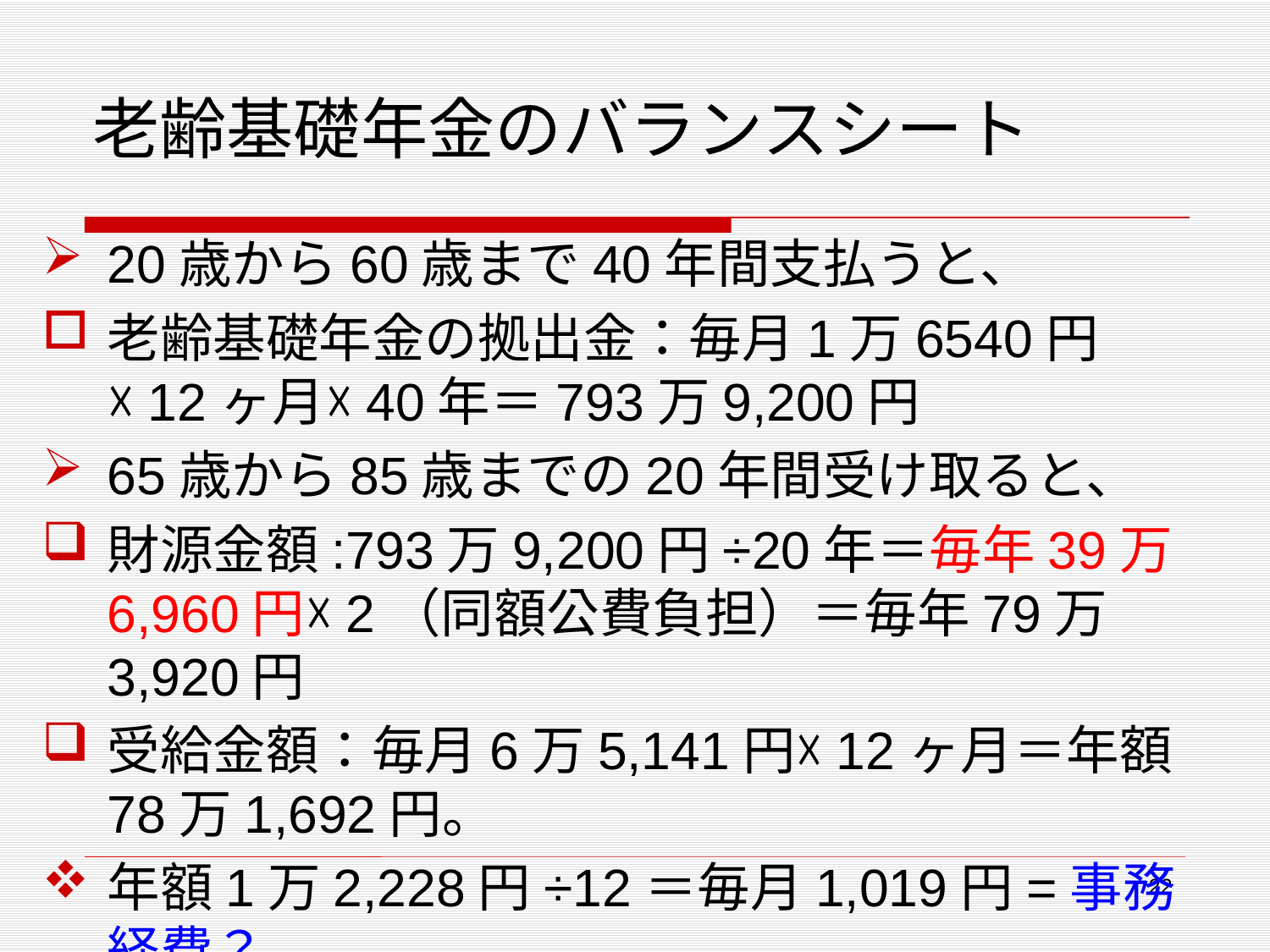

# 老齢基礎年金のバランスシート
20歳から60歳まで40年間支払うと、
老齢基礎年金の拠出金：毎月1万6540円☓12ヶ月☓40年＝793万9,200円
65歳から85歳までの20年間受け取ると、
財源金額:793万9,200円÷20年＝毎年39万6,960円☓2（同額公費負担）＝毎年79万3,920円
受給金額：毎月6万5,141円☓12ヶ月＝年額78万1,692円。
年額1万2,228円÷12＝毎月1,019円=事務経費？

22